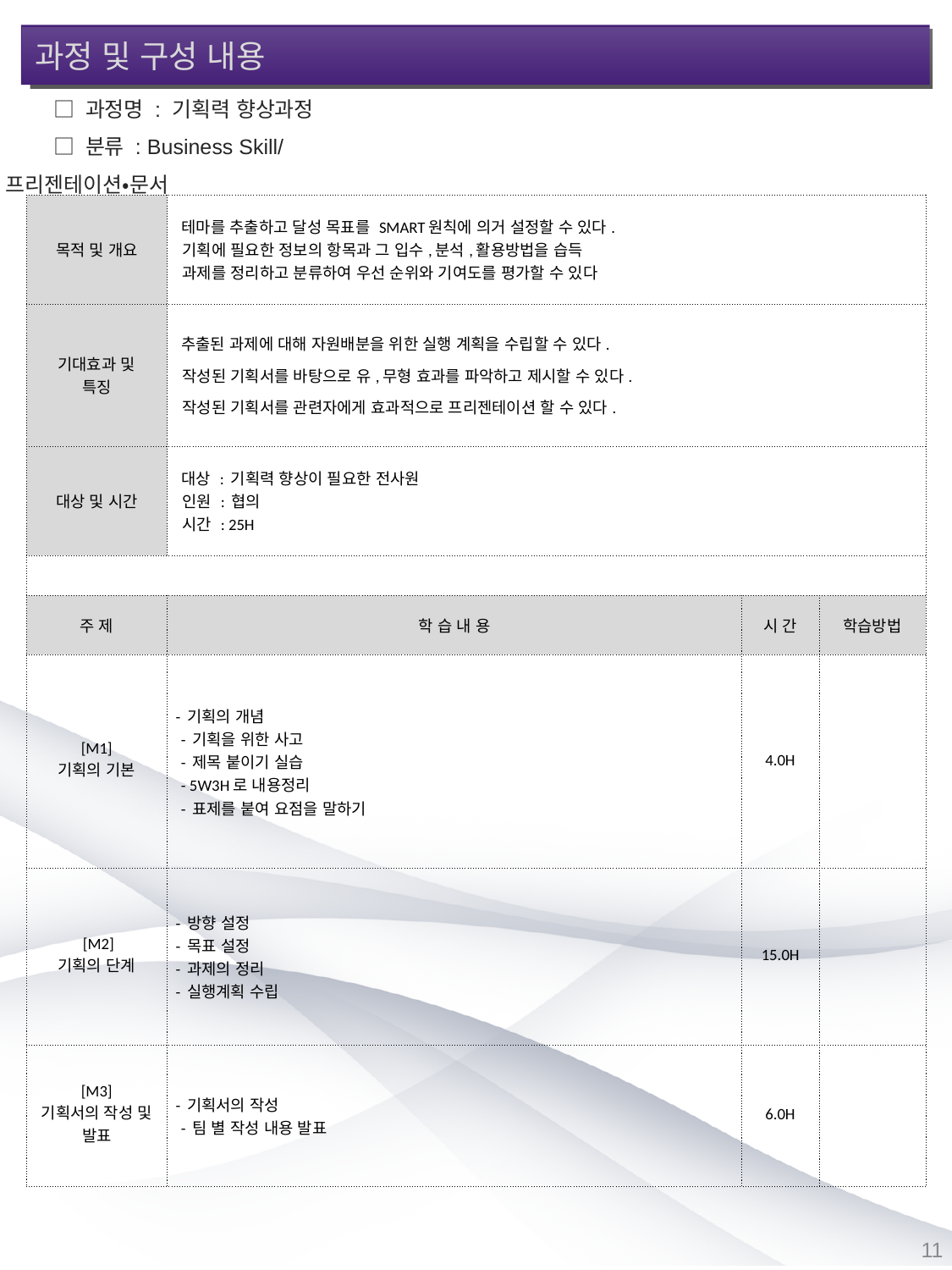

과정 및 구성 내용
□ 과정명 : 기획력 향상과정
□ 분류 : Business Skill/프리젠테이션•문서
| 목적 및 개요 | 테마를 추출하고 달성 목표를 SMART원칙에 의거 설정할 수 있다. 기획에 필요한 정보의 항목과 그 입수,분석,활용방법을 습득 과제를 정리하고 분류하여 우선 순위와 기여도를 평가할 수 있다 |  |  |
| --- | --- | --- | --- |
| 기대효과 및 특징 | 추출된 과제에 대해 자원배분을 위한 실행 계획을 수립할 수 있다. 작성된 기획서를 바탕으로 유,무형 효과를 파악하고 제시할 수 있다. 작성된 기획서를 관련자에게 효과적으로 프리젠테이션 할 수 있다. |  |  |
| 대상 및 시간 | 대상 : 기획력 향상이 필요한 전사원 인원 : 협의 시간 : 25H |  |  |
|  |  |  |  |
| 주 제 | 학 습 내 용 | 시 간 | 학습방법 |
| [M1] 기획의 기본 | - 기획의 개념 - 기획을 위한 사고 - 제목 붙이기 실습 - 5W3H로 내용정리 - 표제를 붙여 요점을 말하기 | 4.0H |  |
| [M2] 기획의 단계 | - 방향 설정 - 목표 설정 - 과제의 정리 - 실행계획 수립 | 15.0H |  |
| [M3] 기획서의 작성 및 발표 | - 기획서의 작성 - 팀 별 작성 내용 발표 | 6.0H |  |
11